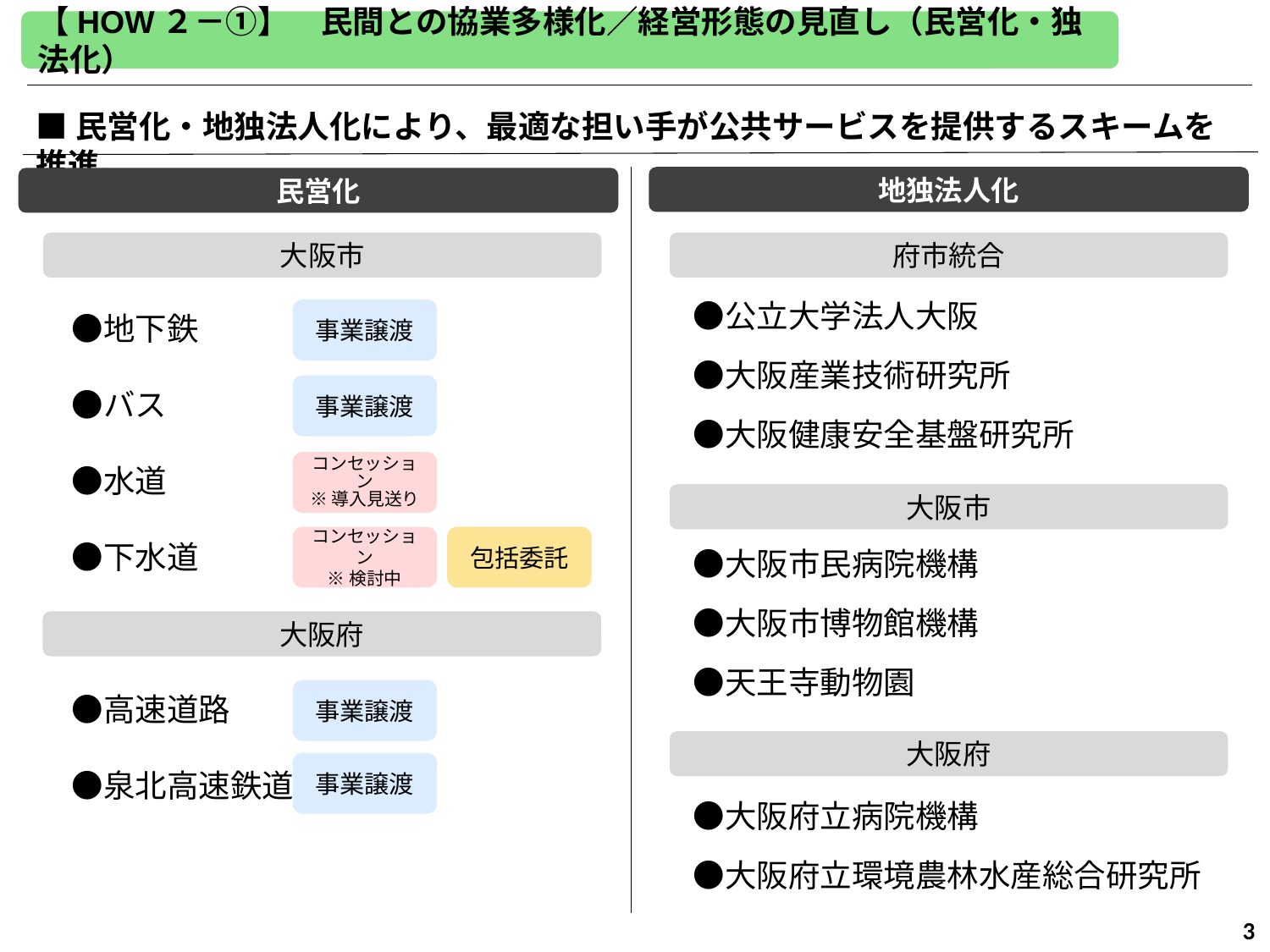

【HOW２－①】　民間との協業多様化／経営形態の見直し（民営化・独法化）
■民営化・地独法人化により、最適な担い手が公共サービスを提供するスキームを推進。
地独法人化
民営化

　●公立大学法人大阪

　●大阪産業技術研究所

　●大阪健康安全基盤研究所

　●大阪市民病院機構

　●大阪市博物館機構

　●天王寺動物園

　●大阪府立病院機構

　●大阪府立環境農林水産総合研究所

　●地下鉄

　●バス

　●水道

　●下水道

　●高速道路

　●泉北高速鉄道

大阪市
府市統合
事業譲渡
事業譲渡
コンセッション
※導入見送り
大阪市
コンセッション
※検討中
包括委託
大阪府
事業譲渡
大阪府
事業譲渡
3